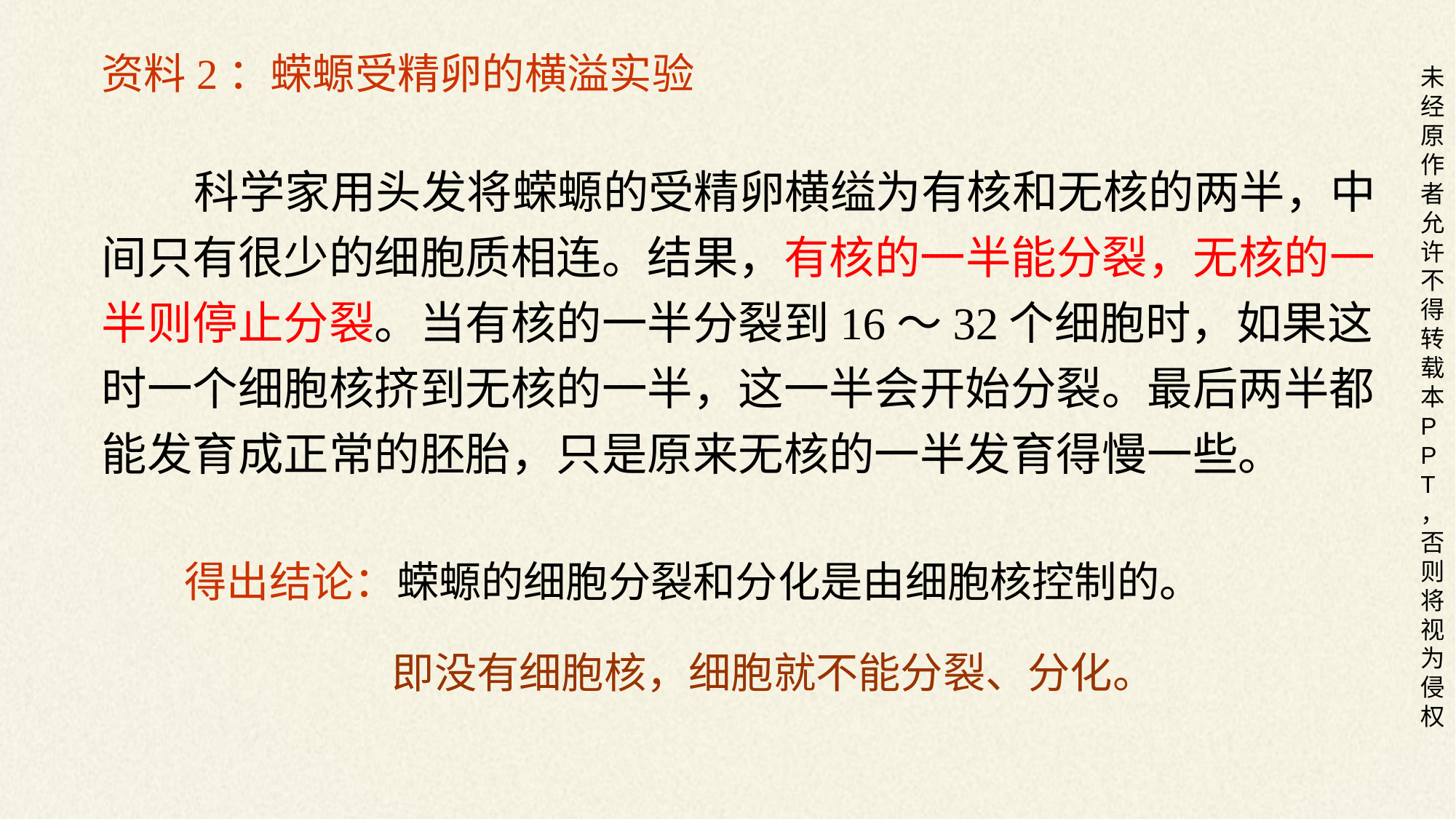

资料2：蝾螈受精卵的横溢实验
        科学家用头发将蝾螈的受精卵横缢为有核和无核的两半，中间只有很少的细胞质相连。结果，有核的一半能分裂，无核的一半则停止分裂。当有核的一半分裂到16～32个细胞时，如果这时一个细胞核挤到无核的一半，这一半会开始分裂。最后两半都能发育成正常的胚胎，只是原来无核的一半发育得慢一些。
得出结论：蝾螈的细胞分裂和分化是由细胞核控制的。
即没有细胞核，细胞就不能分裂、分化。